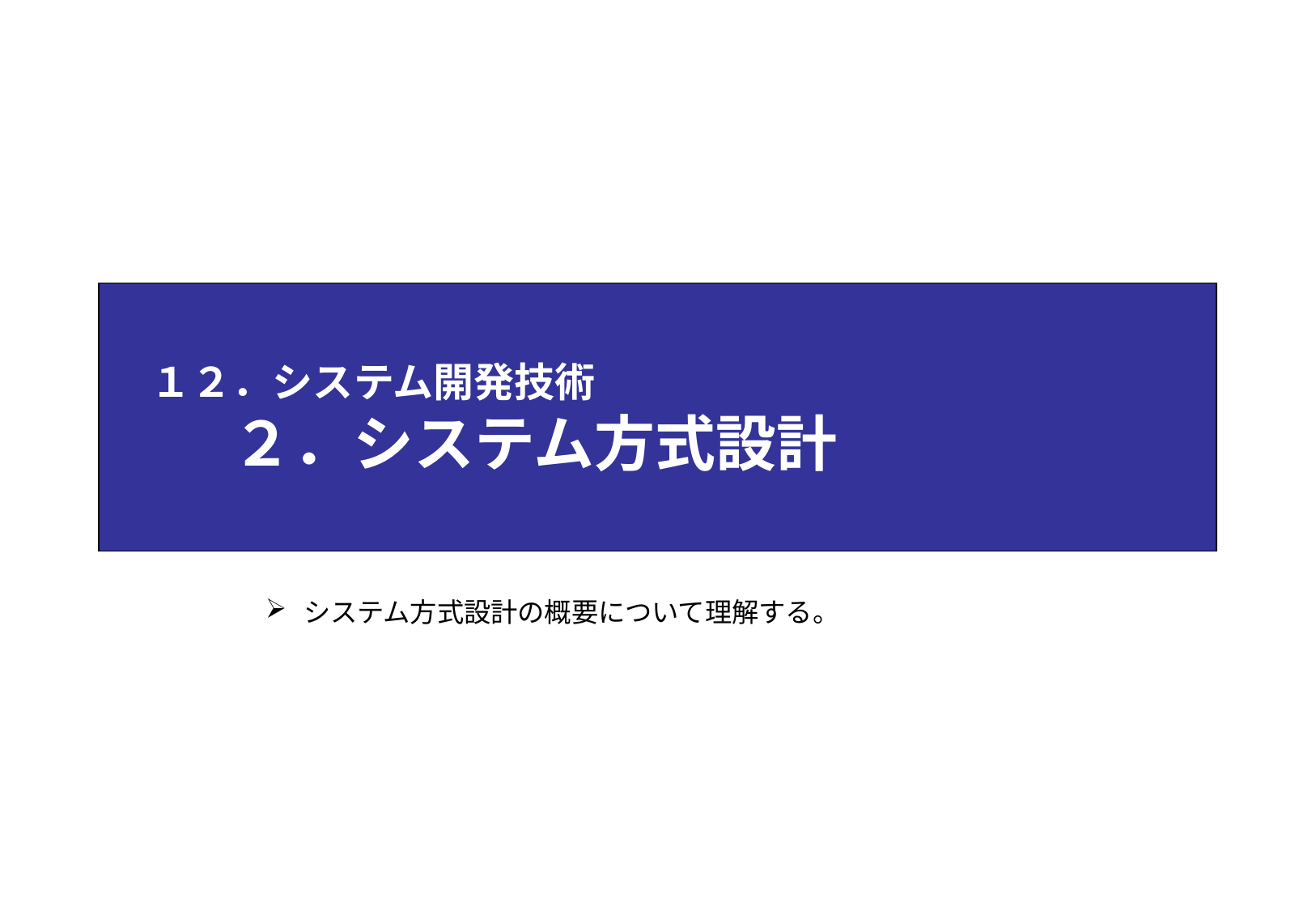

# １２．システム開発技術 　　２．システム方式設計
システム方式設計の概要について理解する。